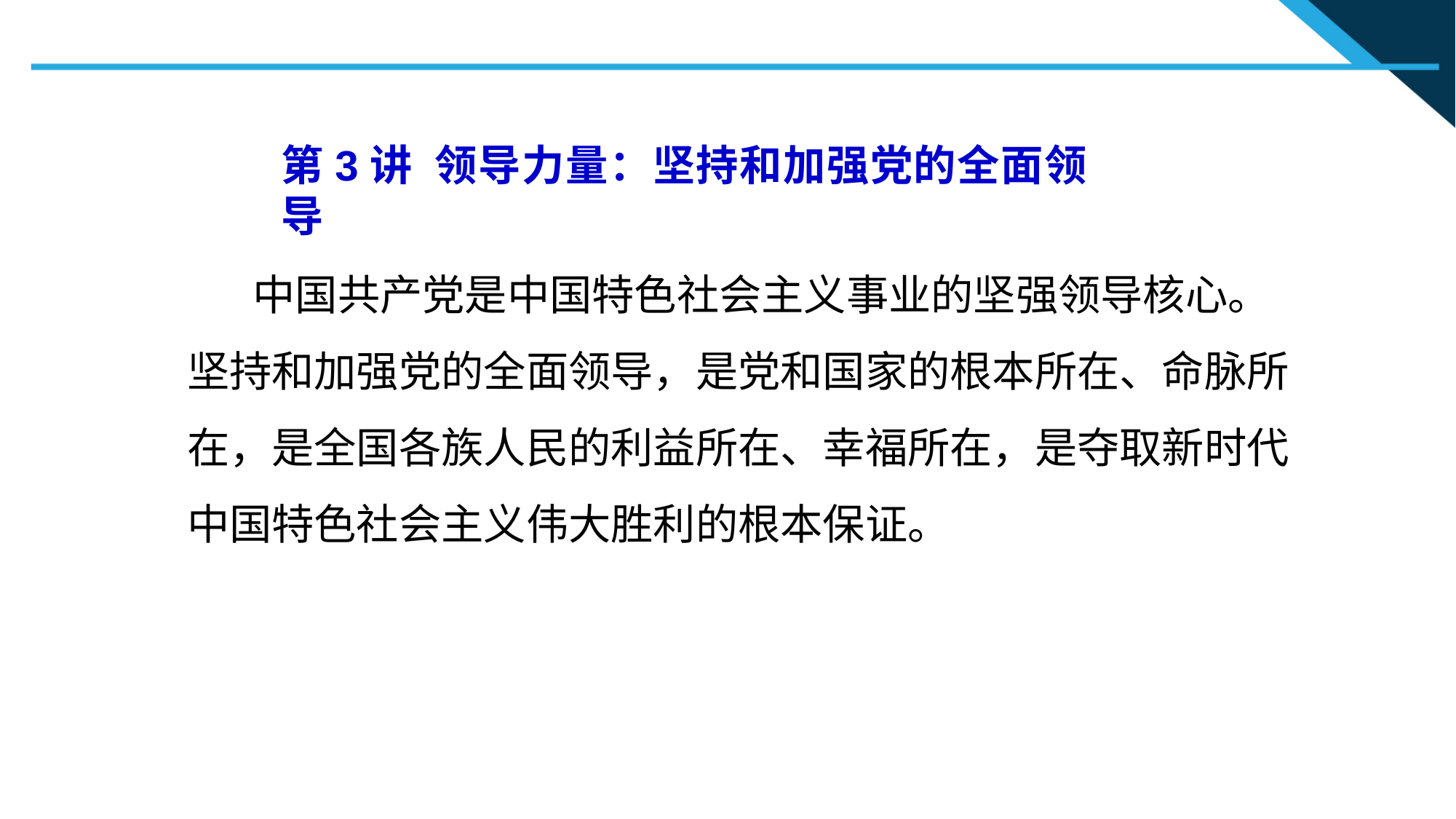

第3讲  领导力量：坚持和加强党的全面领导
       中国共产党是中国特色社会主义事业的坚强领导核心。
坚持和加强党的全面领导，是党和国家的根本所在、命脉所
在，是全国各族人民的利益所在、幸福所在，是夺取新时代
中国特色社会主义伟大胜利的根本保证。